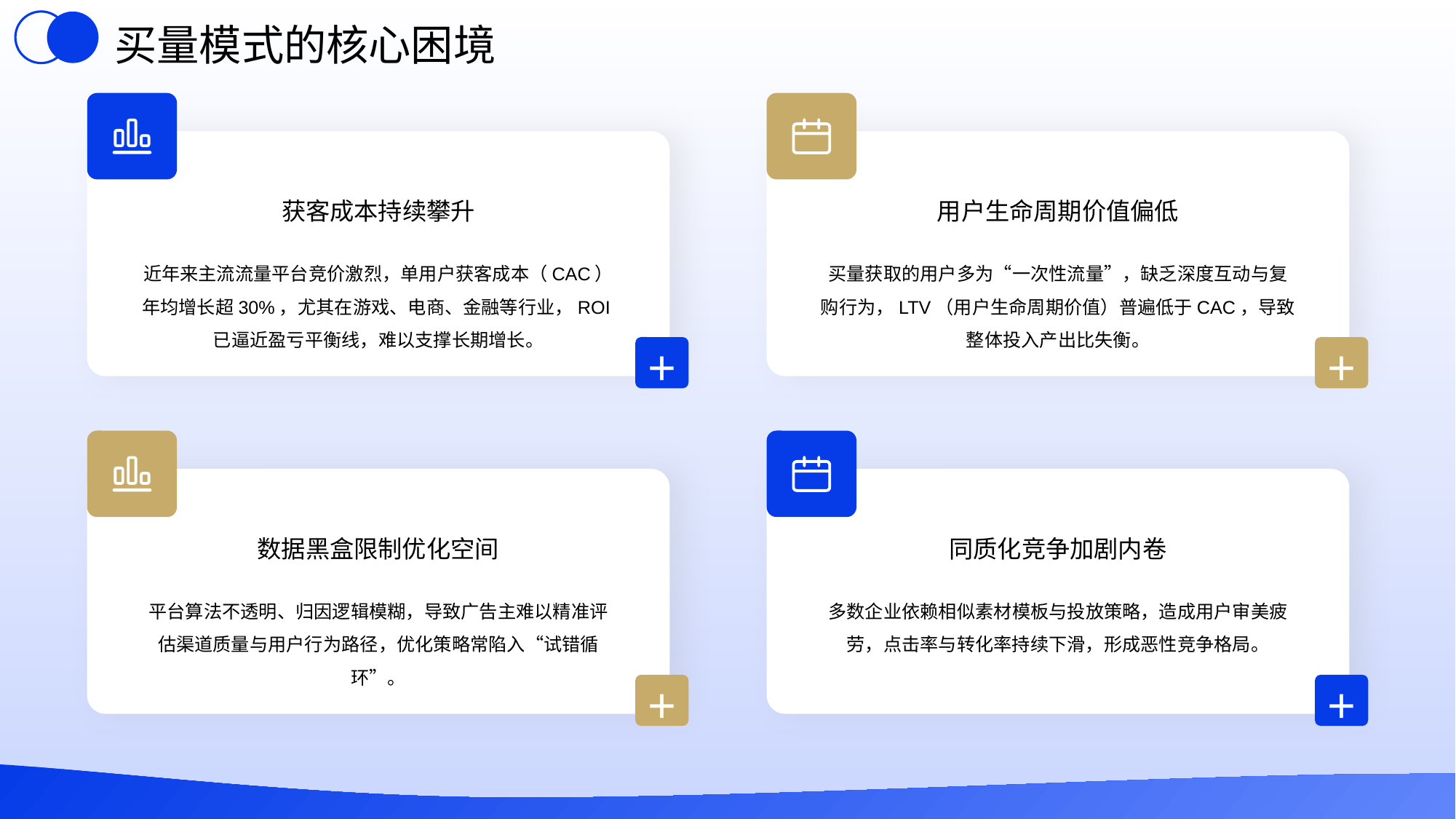

买量模式的核心困境

获客成本持续攀升
用户生命周期价值偏低
近年来主流流量平台竞价激烈，单用户获客成本（CAC）年均增长超30%，尤其在游戏、电商、金融等行业，ROI已逼近盈亏平衡线，难以支撑长期增长。
买量获取的用户多为“一次性流量”，缺乏深度互动与复购行为，LTV（用户生命周期价值）普遍低于CAC，导致整体投入产出比失衡。
+
+

数据黑盒限制优化空间
同质化竞争加剧内卷
平台算法不透明、归因逻辑模糊，导致广告主难以精准评估渠道质量与用户行为路径，优化策略常陷入“试错循环”。
多数企业依赖相似素材模板与投放策略，造成用户审美疲劳，点击率与转化率持续下滑，形成恶性竞争格局。
+
+